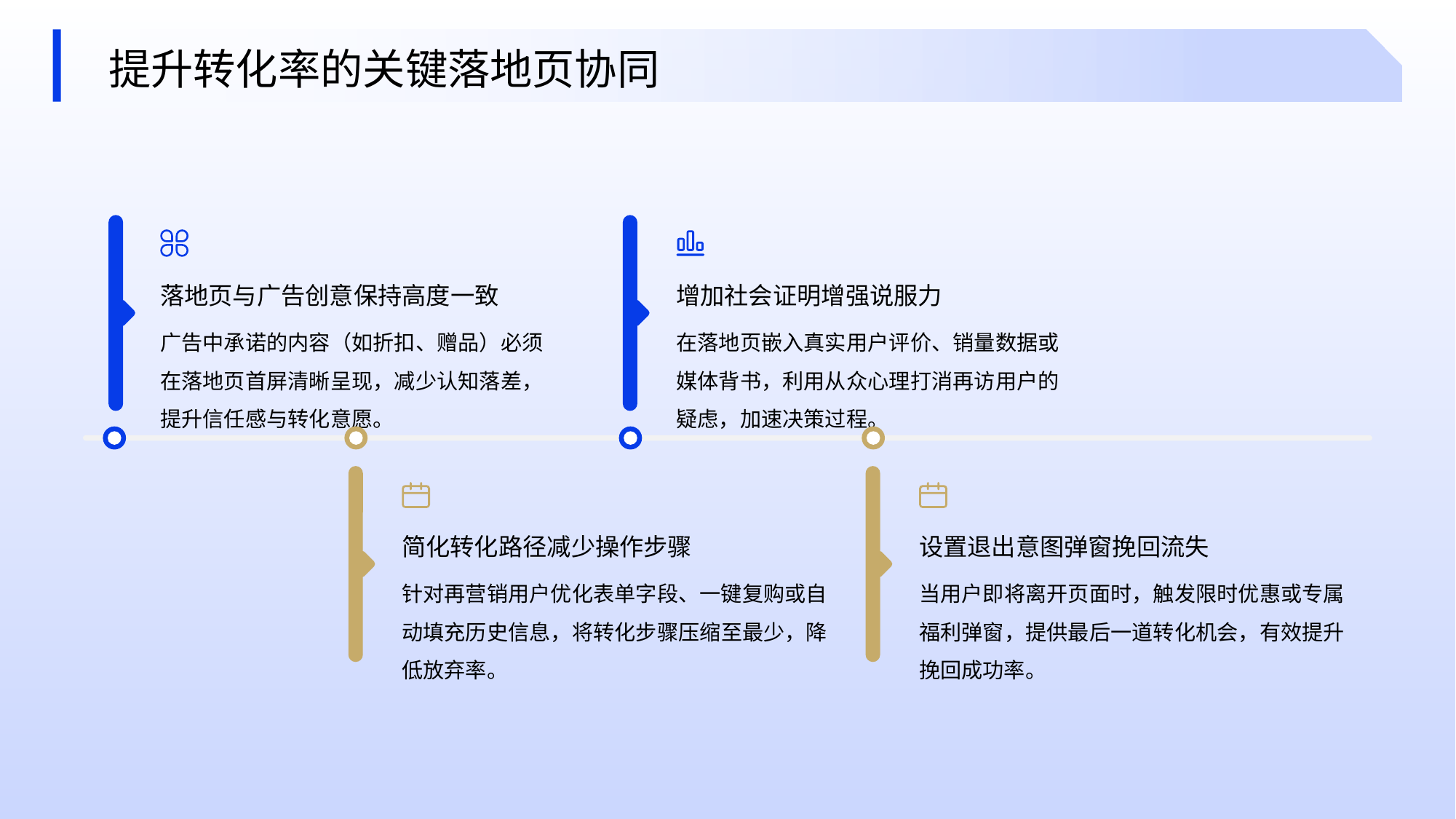

提升转化率的关键落地页协同

落地页与广告创意保持高度一致
增加社会证明增强说服力
广告中承诺的内容（如折扣、赠品）必须在落地页首屏清晰呈现，减少认知落差，提升信任感与转化意愿。
在落地页嵌入真实用户评价、销量数据或媒体背书，利用从众心理打消再访用户的疑虑，加速决策过程。

简化转化路径减少操作步骤
设置退出意图弹窗挽回流失
针对再营销用户优化表单字段、一键复购或自动填充历史信息，将转化步骤压缩至最少，降低放弃率。
当用户即将离开页面时，触发限时优惠或专属福利弹窗，提供最后一道转化机会，有效提升挽回成功率。